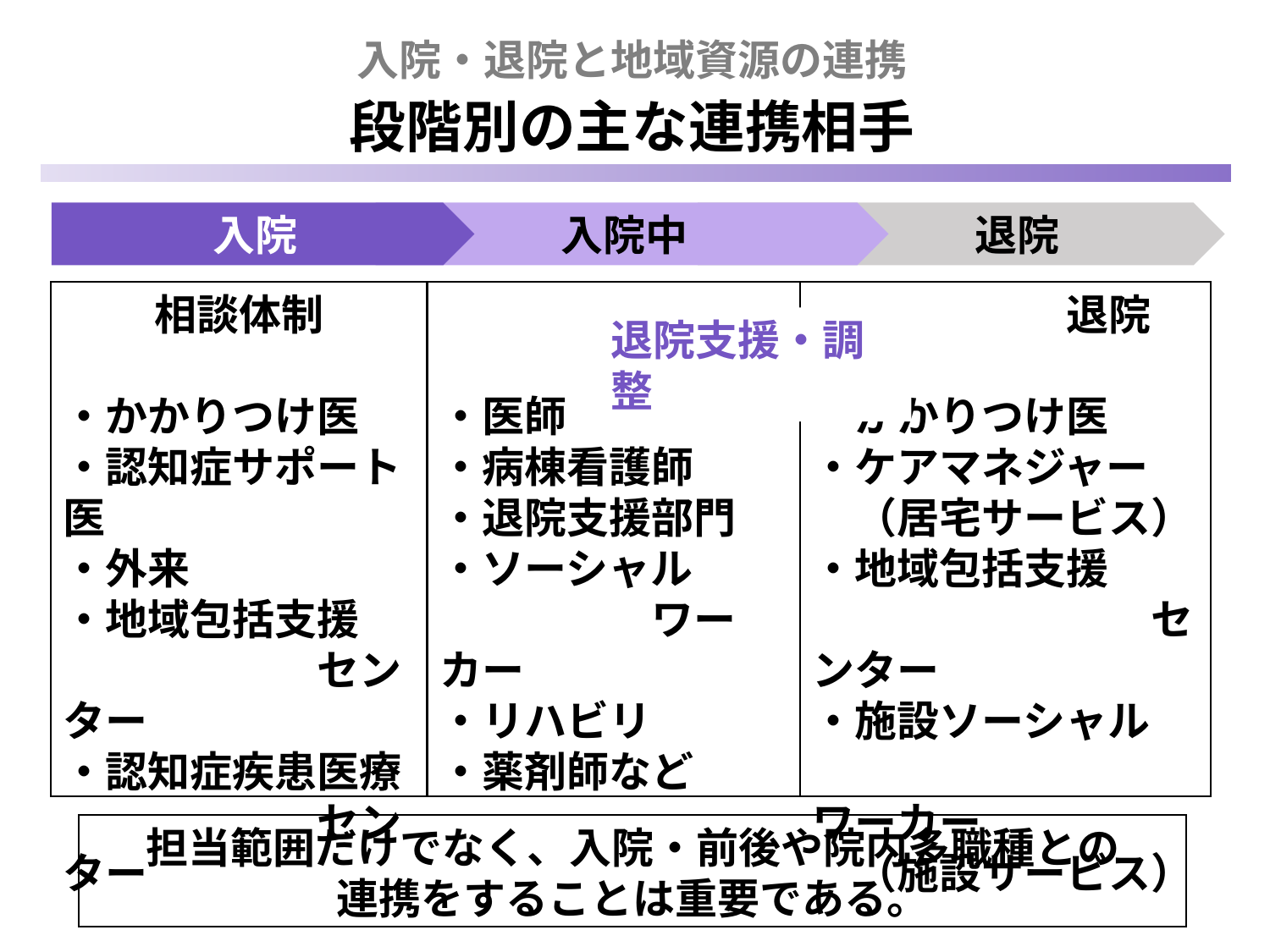

入院・退院と地域資源の連携
段階別の主な連携相手

入院
入院中
　　　退院

・医師
・病棟看護師
・退院支援部門
・ソーシャル
　　　　　ワーカー
・リハビリ
・薬剤師など
相談体制

・かかりつけ医
・認知症サポート医
・外来
・地域包括支援
　　　　　　センター
・認知症疾患医療
　　　　　　センター
　　　　　　退院

・かかりつけ医
・ケアマネジャー
　（居宅サービス）
・地域包括支援
　　　　　　　　センター
・施設ソーシャル
　　　　　　　　ワーカー
　（施設サービス）

退院支援・調整
担当範囲だけでなく、入院・前後や院内多職種との
連携をすることは重要である。